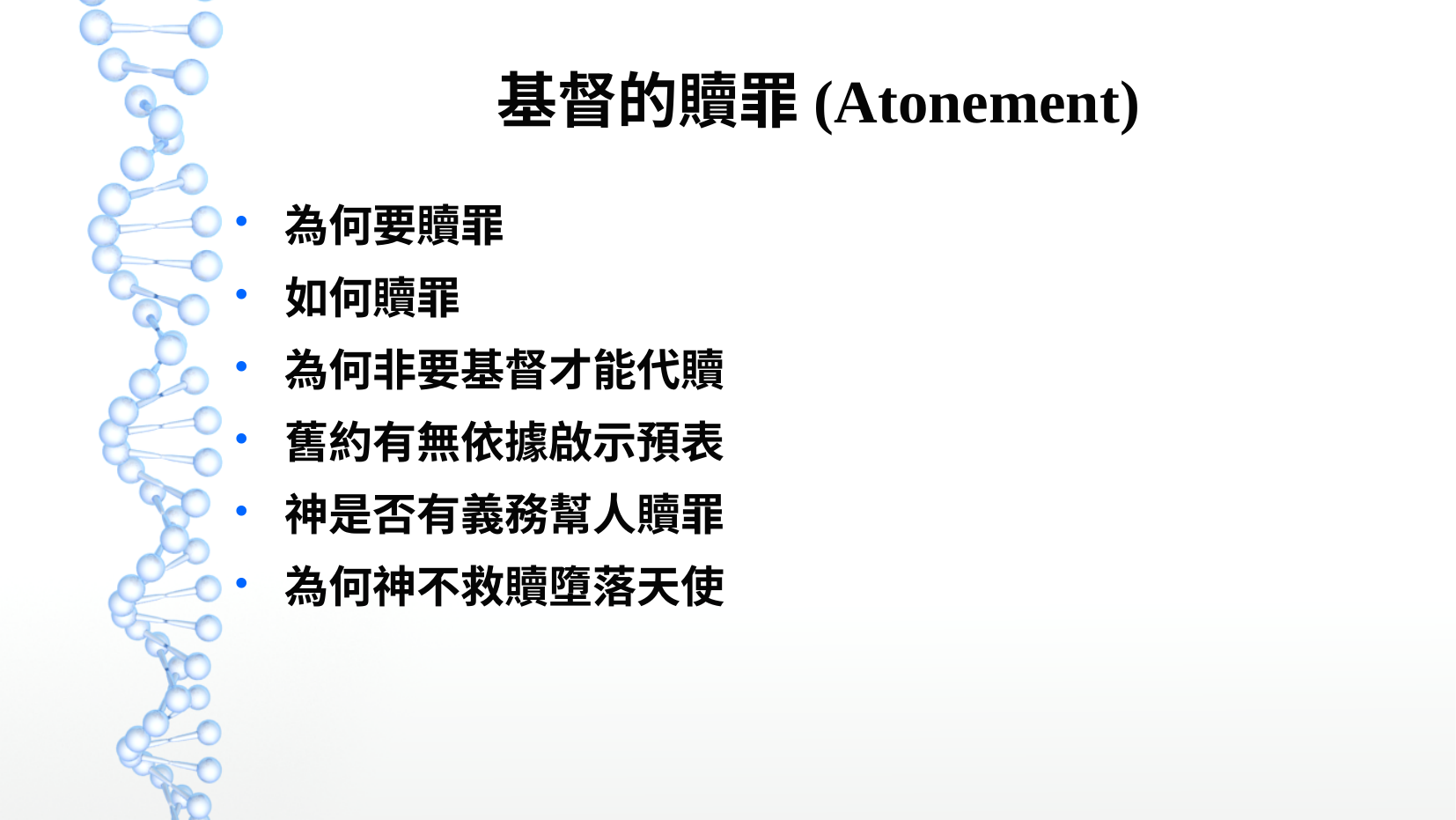

基督的贖罪(Atonement)
為何要贖罪
如何贖罪
為何非要基督才能代贖
舊約有無依據啟示預表
神是否有義務幫人贖罪
為何神不救贖墮落天使